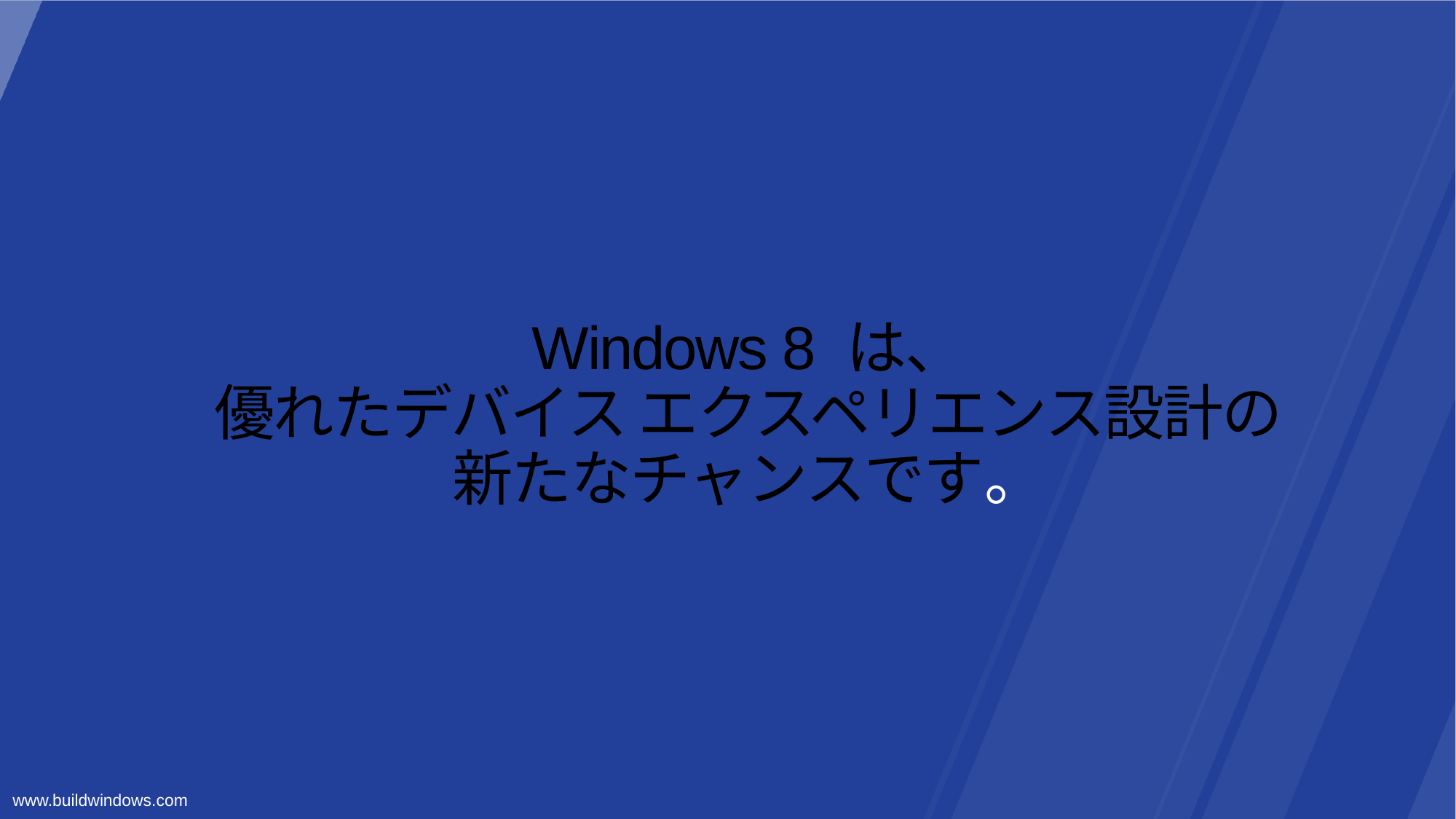

# Windows 8 は、 優れたデバイス エクスペリエンス設計の 新たなチャンスです。